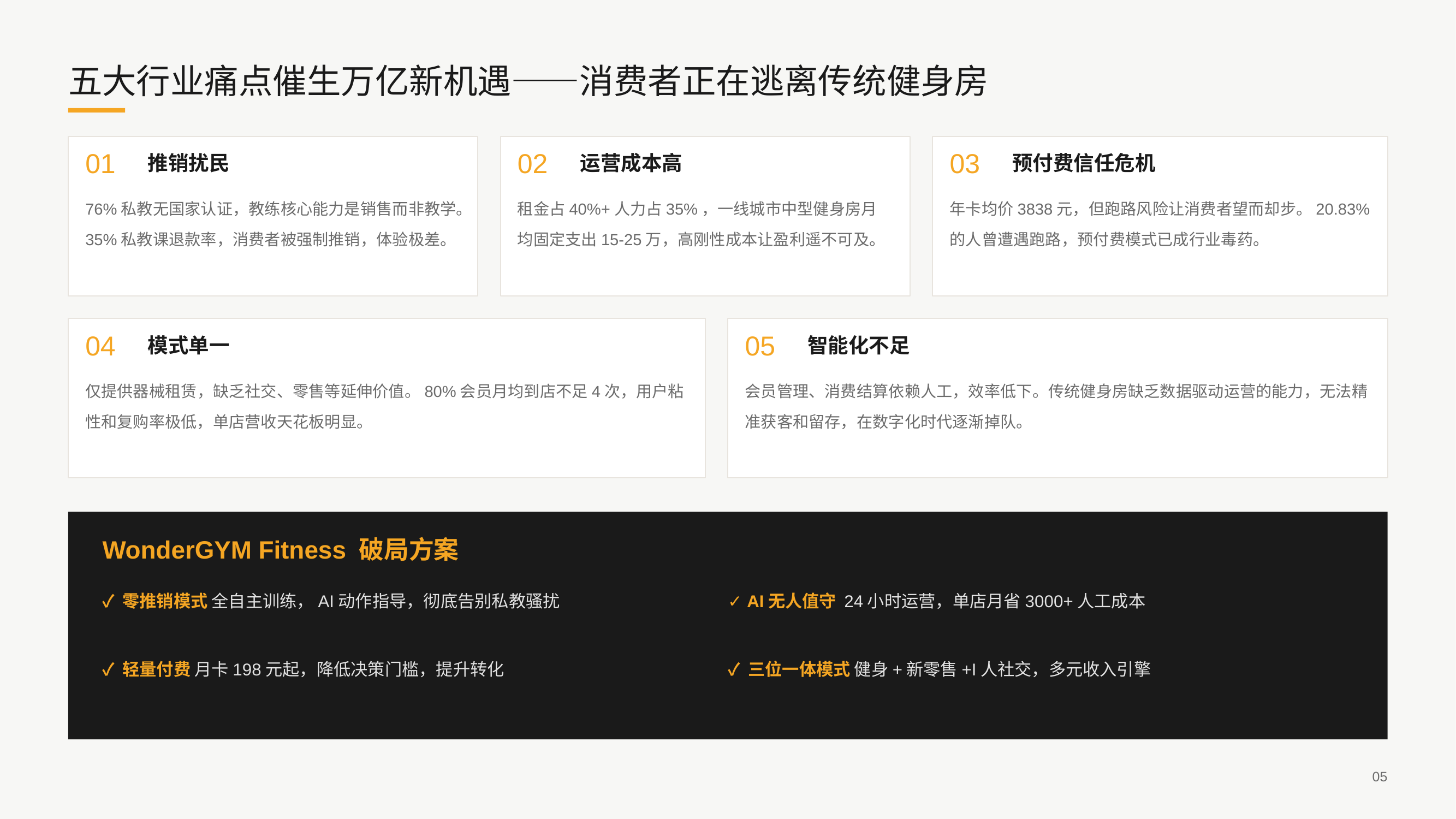

五大行业痛点催生万亿新机遇——消费者正在逃离传统健身房

01
推销扰民
02
运营成本高
03
预付费信任危机
76%私教无国家认证，教练核心能力是销售而非教学。35%私教课退款率，消费者被强制推销，体验极差。
租金占40%+人力占35%，一线城市中型健身房月均固定支出15-25万，高刚性成本让盈利遥不可及。
年卡均价3838元，但跑路风险让消费者望而却步。20.83%的人曾遭遇跑路，预付费模式已成行业毒药。

04
模式单一
05
智能化不足
仅提供器械租赁，缺乏社交、零售等延伸价值。80%会员月均到店不足4次，用户粘性和复购率极低，单店营收天花板明显。
会员管理、消费结算依赖人工，效率低下。传统健身房缺乏数据驱动运营的能力，无法精准获客和留存，在数字化时代逐渐掉队。

WonderGYM Fitness 破局方案
✓ 零推销模式 全自主训练，AI动作指导，彻底告别私教骚扰
✓ AI无人值守 24小时运营，单店月省3000+人工成本
✓ 轻量付费 月卡198元起，降低决策门槛，提升转化
✓ 三位一体模式 健身+新零售+I人社交，多元收入引擎
05